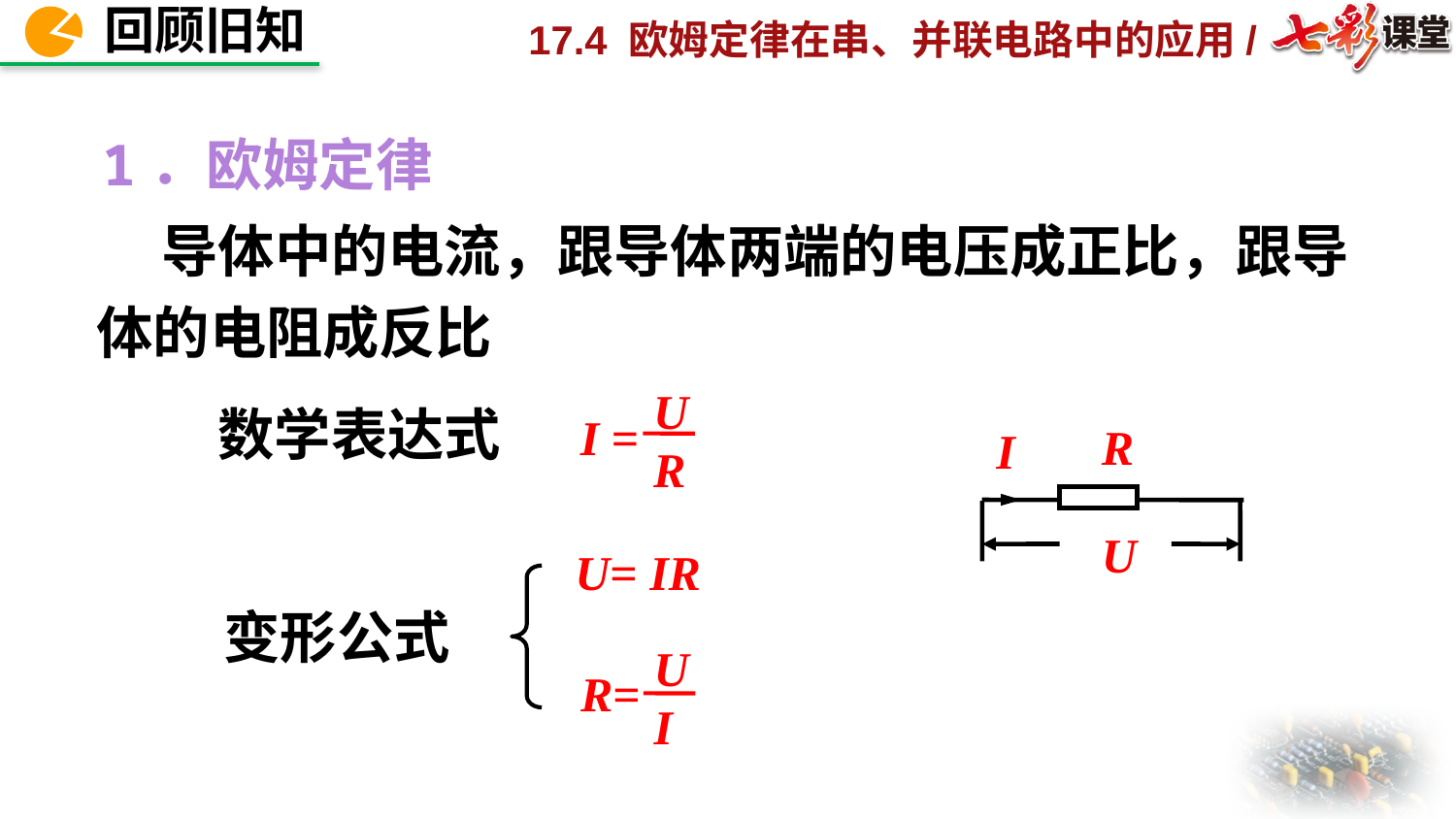

1．欧姆定律
    导体中的电流，跟导体两端的电压成正比，跟导体的电阻成反比
U
R
I =

数学表达式
   R
I

   U
U= IR

变形公式
U
I
R=